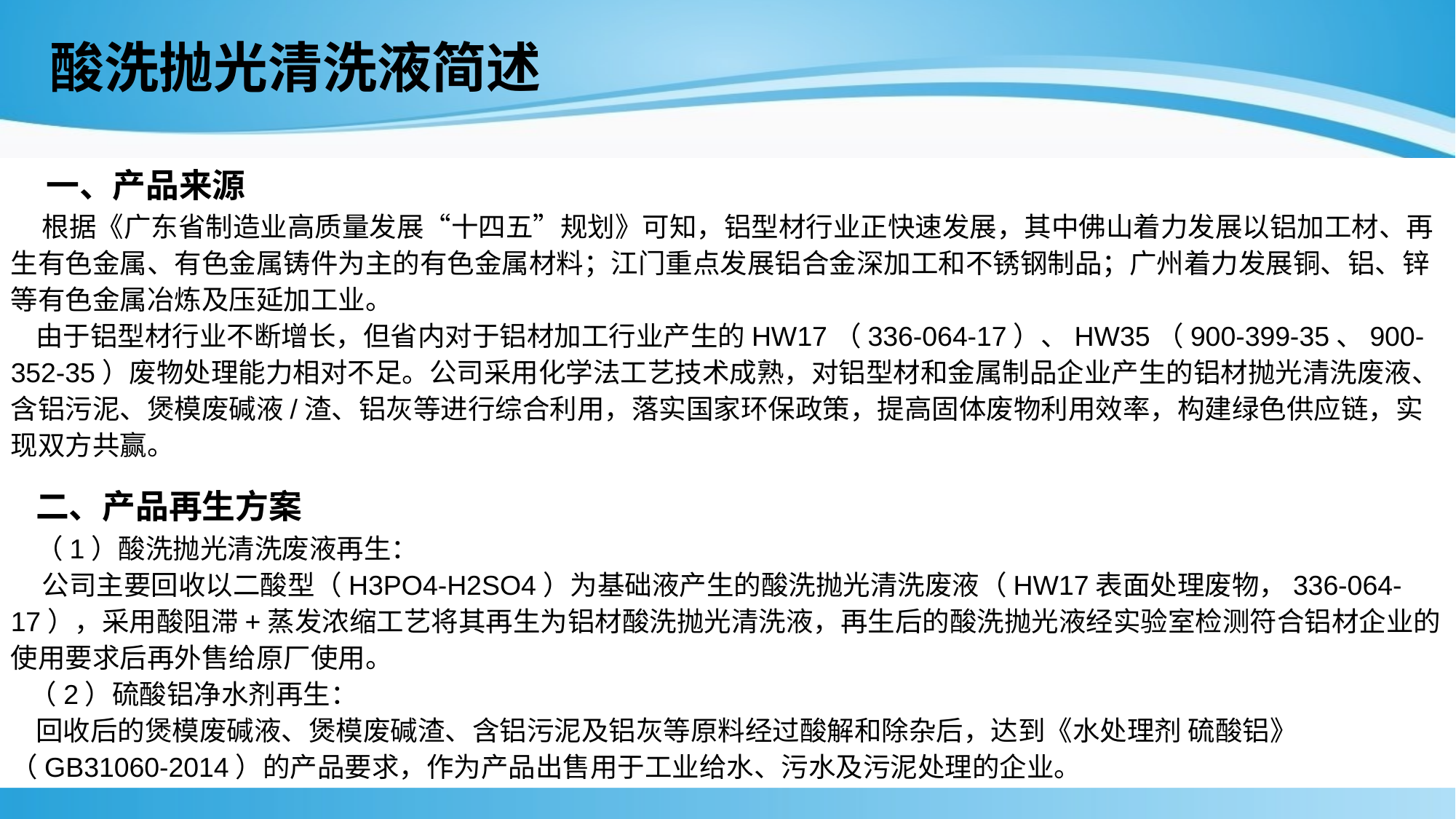

酸洗抛光清洗液简述

   一、产品来源
    根据《广东省制造业高质量发展“十四五”规划》可知，铝型材行业正快速发展，其中佛山着力发展以铝加工材、再生有色金属、有色金属铸件为主的有色金属材料；江门重点发展铝合金深加工和不锈钢制品；广州着力发展铜、铝、锌等有色金属冶炼及压延加工业。
   由于铝型材行业不断增长，但省内对于铝材加工行业产生的HW17（336-064-17）、HW35（900-399-35、900-352-35）废物处理能力相对不足。公司采用化学法工艺技术成熟，对铝型材和金属制品企业产生的铝材抛光清洗废液、含铝污泥、煲模废碱液/渣、铝灰等进行综合利用，落实国家环保政策，提高固体废物利用效率，构建绿色供应链，实现双方共赢。

  二、产品再生方案
   （1）酸洗抛光清洗废液再生：
    公司主要回收以二酸型（H3PO4-H2SO4）为基础液产生的酸洗抛光清洗废液（HW17表面处理废物，336-064-17），采用酸阻滞+蒸发浓缩工艺将其再生为铝材酸洗抛光清洗液，再生后的酸洗抛光液经实验室检测符合铝材企业的使用要求后再外售给原厂使用。
  （2）硫酸铝净水剂再生：
   回收后的煲模废碱液、煲模废碱渣、含铝污泥及铝灰等原料经过酸解和除杂后，达到《水处理剂 硫酸铝》（GB31060-2014）的产品要求，作为产品出售用于工业给水、污水及污泥处理的企业。